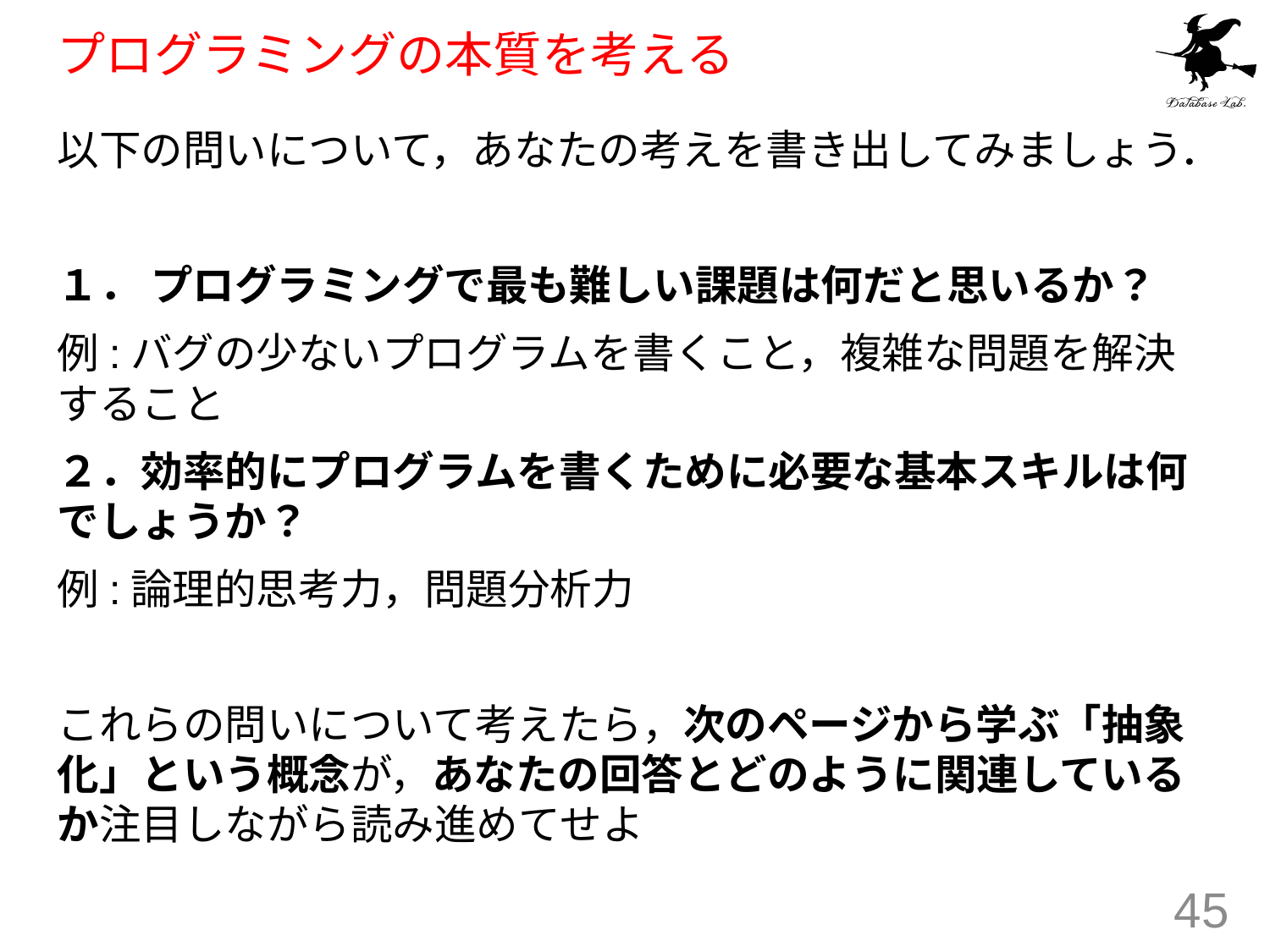

# プログラミングの本質を考える
以下の問いについて，あなたの考えを書き出してみましょう．

１． プログラミングで最も難しい課題は何だと思いるか？
例:バグの少ないプログラムを書くこと，複雑な問題を解決すること
２．効率的にプログラムを書くために必要な基本スキルは何でしょうか？
例:論理的思考力，問題分析力

これらの問いについて考えたら，次のページから学ぶ「抽象化」という概念が，あなたの回答とどのように関連しているか注目しながら読み進めてせよ
45